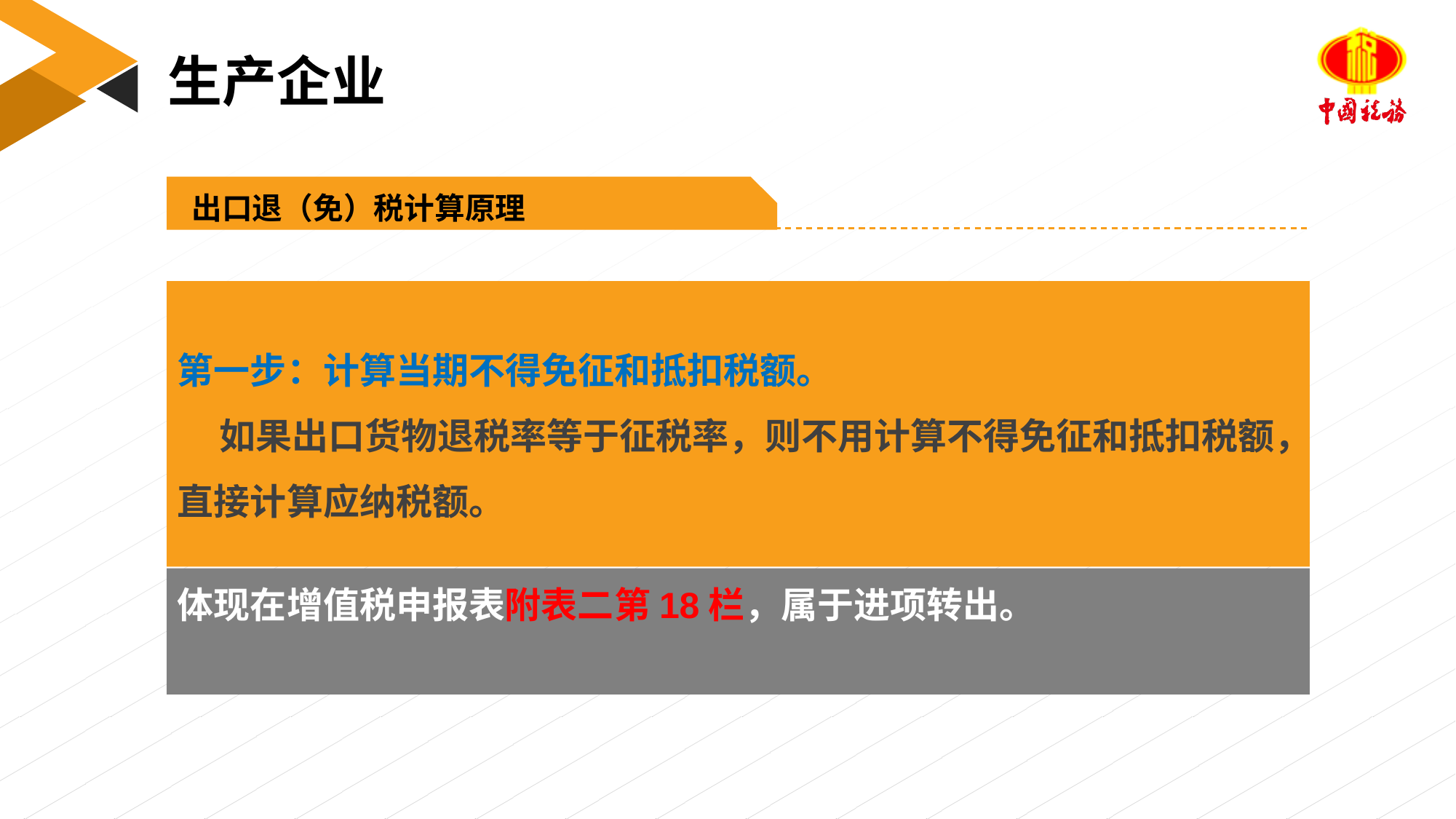

生产企业

出口退（免）税计算原理
第一步：计算当期不得免征和抵扣税额。
    如果出口货物退税率等于征税率，则不用计算不得免征和抵扣税额，直接计算应纳税额。
体现在增值税申报表附表二第18栏，属于进项转出。